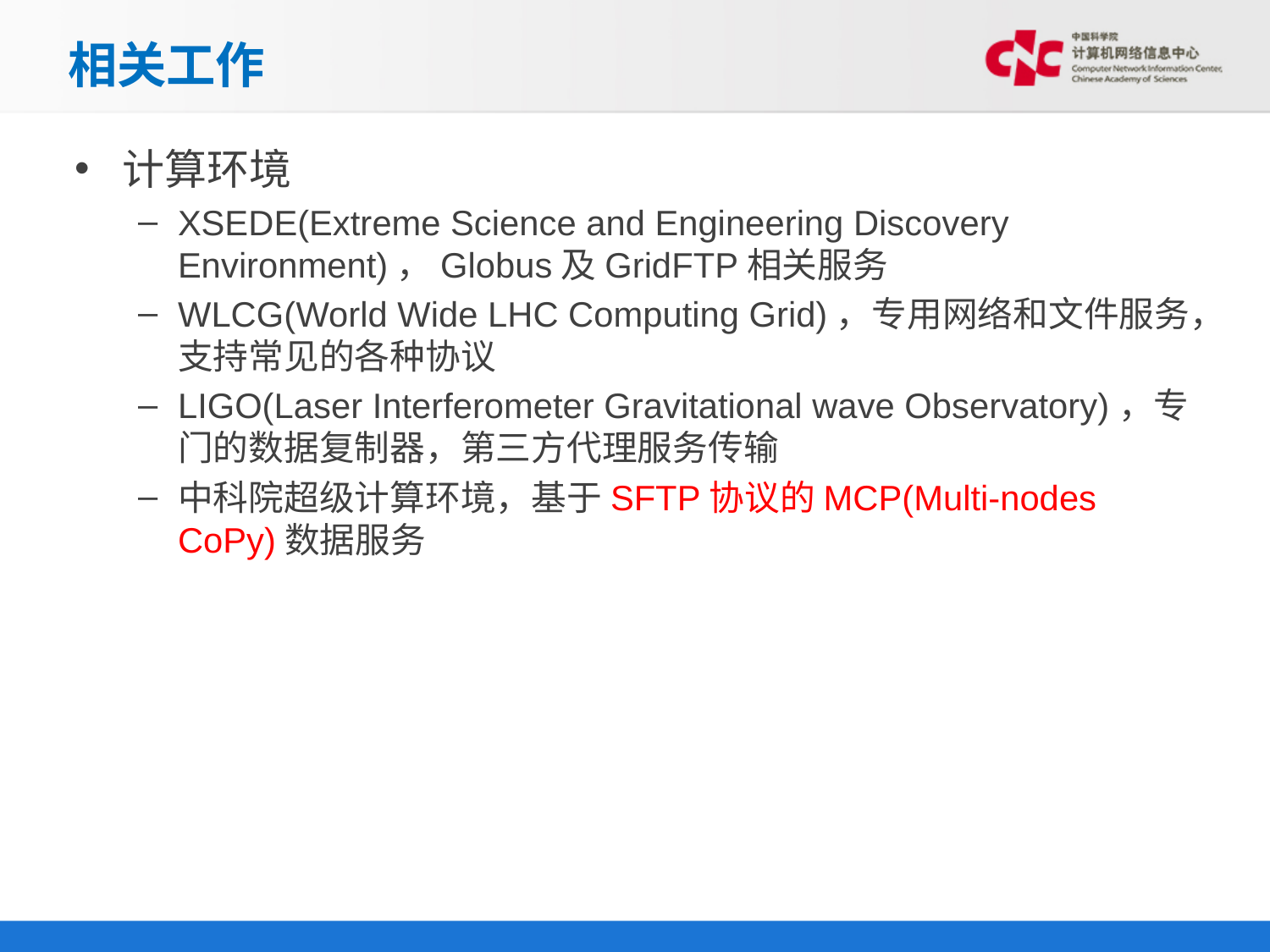

# 相关工作
计算环境
XSEDE(Extreme Science and Engineering Discovery Environment)，Globus及GridFTP相关服务
WLCG(World Wide LHC Computing Grid)，专用网络和文件服务，支持常见的各种协议
LIGO(Laser Interferometer Gravitational wave Observatory)，专门的数据复制器，第三方代理服务传输
中科院超级计算环境，基于SFTP协议的MCP(Multi-nodes CoPy)数据服务